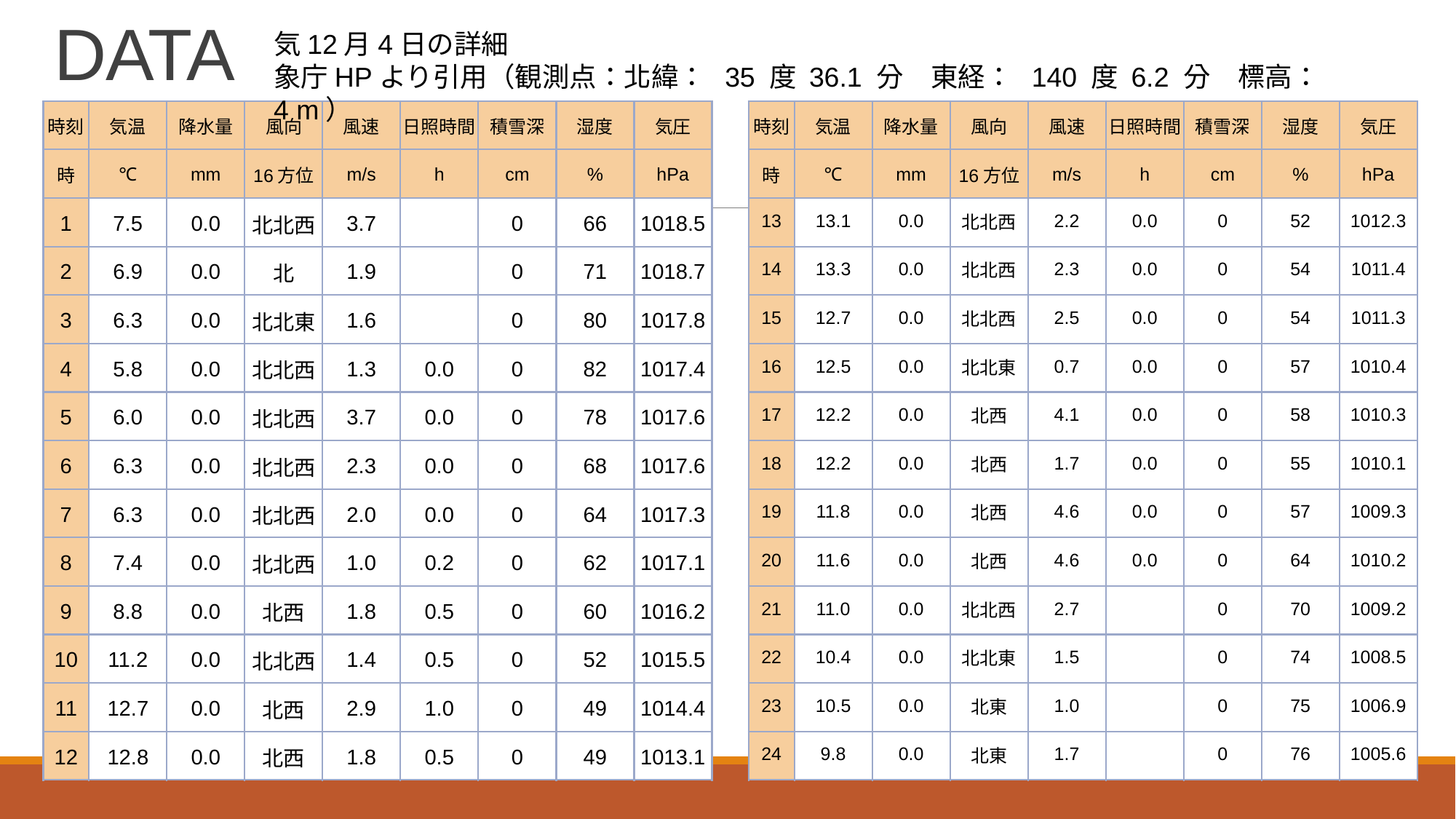

# DATA
気12月4日の詳細
象庁HPより引用（観測点：北緯：  35 度 36.1 分　東経：  140 度 6.2 分　標高： 4 m）
| 時刻 | 気温 | 降水量 | 風向 | 風速 | 日照時間 | 積雪深 | 湿度 | 気圧 |
| --- | --- | --- | --- | --- | --- | --- | --- | --- |
| 時 | ℃ | mm | 16方位 | m/s | h | cm | % | hPa |
| 1 | 7.5 | 0.0 | 北北西 | 3.7 |  | 0 | 66 | 1018.5 |
| 2 | 6.9 | 0.0 | 北 | 1.9 |  | 0 | 71 | 1018.7 |
| 3 | 6.3 | 0.0 | 北北東 | 1.6 |  | 0 | 80 | 1017.8 |
| 4 | 5.8 | 0.0 | 北北西 | 1.3 | 0.0 | 0 | 82 | 1017.4 |
| 5 | 6.0 | 0.0 | 北北西 | 3.7 | 0.0 | 0 | 78 | 1017.6 |
| 6 | 6.3 | 0.0 | 北北西 | 2.3 | 0.0 | 0 | 68 | 1017.6 |
| 7 | 6.3 | 0.0 | 北北西 | 2.0 | 0.0 | 0 | 64 | 1017.3 |
| 8 | 7.4 | 0.0 | 北北西 | 1.0 | 0.2 | 0 | 62 | 1017.1 |
| 9 | 8.8 | 0.0 | 北西 | 1.8 | 0.5 | 0 | 60 | 1016.2 |
| 10 | 11.2 | 0.0 | 北北西 | 1.4 | 0.5 | 0 | 52 | 1015.5 |
| 11 | 12.7 | 0.0 | 北西 | 2.9 | 1.0 | 0 | 49 | 1014.4 |
| 12 | 12.8 | 0.0 | 北西 | 1.8 | 0.5 | 0 | 49 | 1013.1 |
| 時刻 | 気温 | 降水量 | 風向 | 風速 | 日照時間 | 積雪深 | 湿度 | 気圧 |
| --- | --- | --- | --- | --- | --- | --- | --- | --- |
| 時 | ℃ | mm | 16方位 | m/s | h | cm | % | hPa |
| 13 | 13.1 | 0.0 | 北北西 | 2.2 | 0.0 | 0 | 52 | 1012.3 |
| 14 | 13.3 | 0.0 | 北北西 | 2.3 | 0.0 | 0 | 54 | 1011.4 |
| 15 | 12.7 | 0.0 | 北北西 | 2.5 | 0.0 | 0 | 54 | 1011.3 |
| 16 | 12.5 | 0.0 | 北北東 | 0.7 | 0.0 | 0 | 57 | 1010.4 |
| 17 | 12.2 | 0.0 | 北西 | 4.1 | 0.0 | 0 | 58 | 1010.3 |
| 18 | 12.2 | 0.0 | 北西 | 1.7 | 0.0 | 0 | 55 | 1010.1 |
| 19 | 11.8 | 0.0 | 北西 | 4.6 | 0.0 | 0 | 57 | 1009.3 |
| 20 | 11.6 | 0.0 | 北西 | 4.6 | 0.0 | 0 | 64 | 1010.2 |
| 21 | 11.0 | 0.0 | 北北西 | 2.7 |  | 0 | 70 | 1009.2 |
| 22 | 10.4 | 0.0 | 北北東 | 1.5 |  | 0 | 74 | 1008.5 |
| 23 | 10.5 | 0.0 | 北東 | 1.0 |  | 0 | 75 | 1006.9 |
| 24 | 9.8 | 0.0 | 北東 | 1.7 |  | 0 | 76 | 1005.6 |